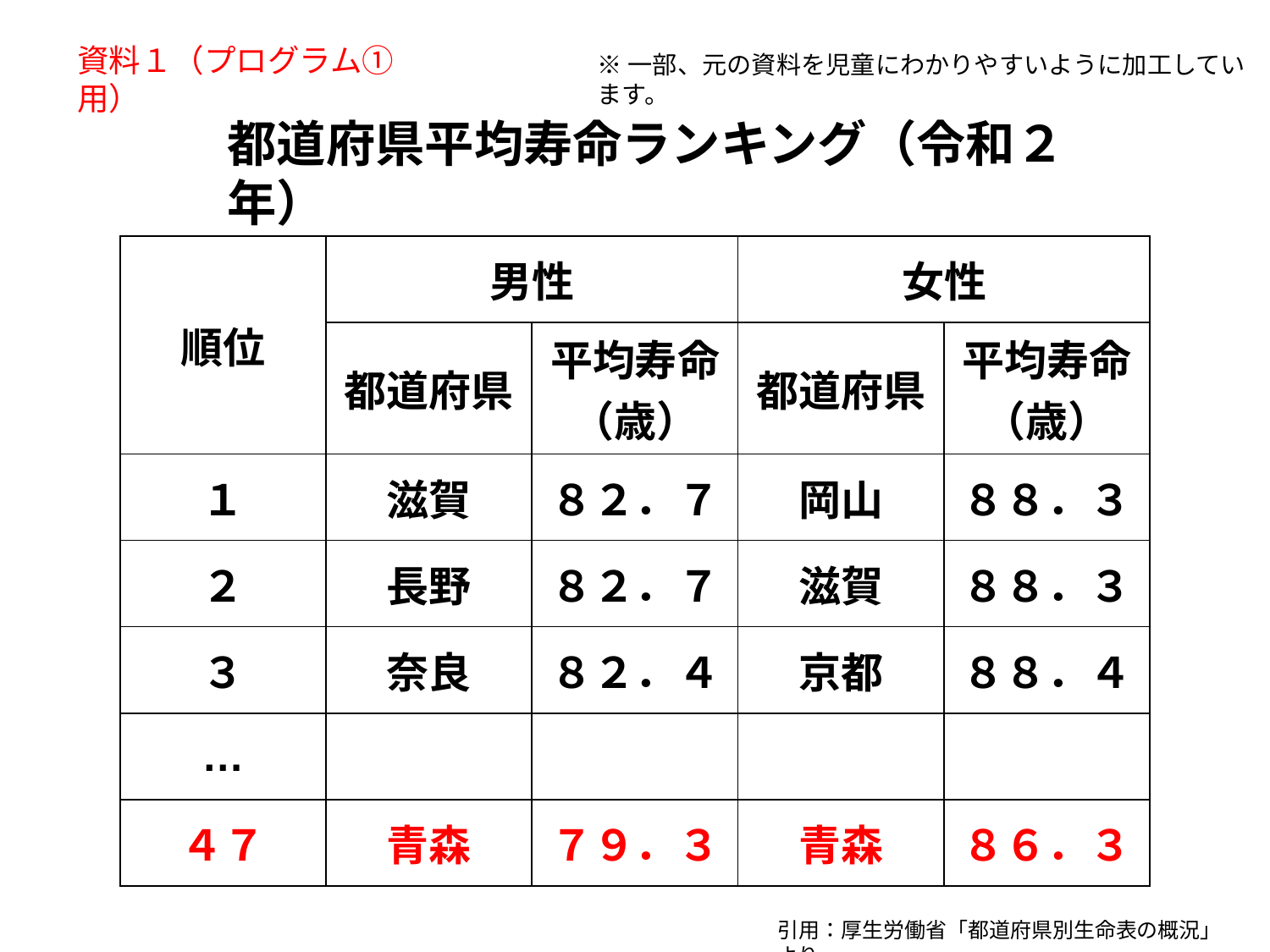

資料１（プログラム①用）
※一部、元の資料を児童にわかりやすいように加工しています。
都道府県平均寿命ランキング（令和２年）
| 順位 | 男性 |  | 女性 |  |
| --- | --- | --- | --- | --- |
|  | 都道府県 | 平均寿命 （歳） | 都道府県 | 平均寿命 （歳） |
| １ | 滋賀 | ８２．７ | 岡山 | ８８．３ |
| ２ | 長野 | ８２．７ | 滋賀 | ８８．３ |
| ３ | 奈良 | ８２．４ | 京都 | ８８．４ |
| … |  |  |  |  |
| ４７ | 青森 | ７９．３ | 青森 | ８６．３ |
引用：厚生労働省「都道府県別生命表の概況」より